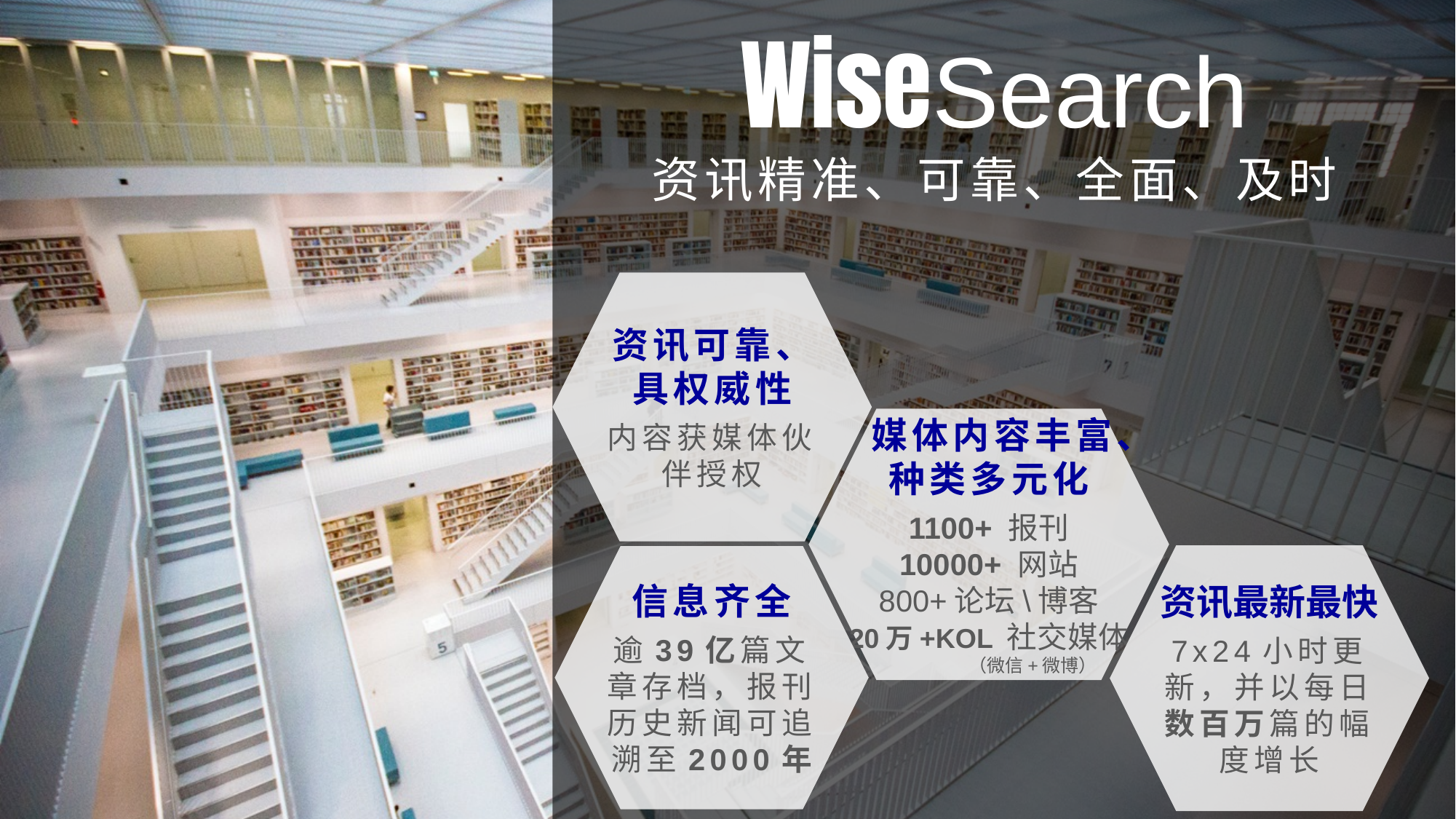

WiseSearch
资讯精准、可靠、全面、及时
资讯可靠、
具权威性
内容获媒体伙伴授权
   媒体内容丰富、
种类多元化
1100+ 报刊
10000+ 网站
800+论坛\博客
20万+KOL 社交媒体
                     （微信+微博）
资讯最新最快
7x24小时更新，并以每日数百万篇的幅度增长
信息齐全
逾39亿篇文章存档，报刊历史新闻可追溯至2000年